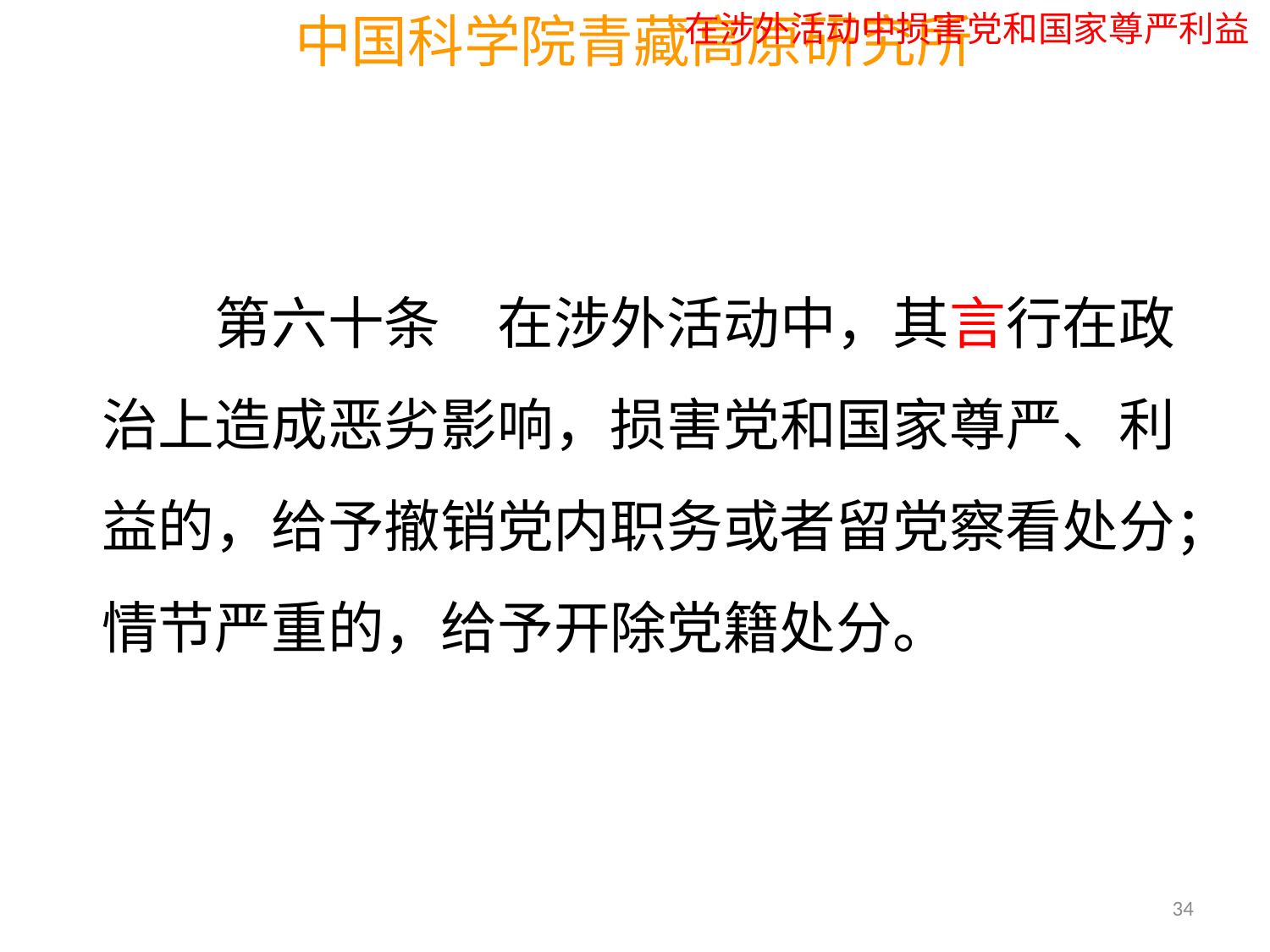

在涉外活动中损害党和国家尊严利益
　　第六十条　在涉外活动中，其言行在政治上造成恶劣影响，损害党和国家尊严、利益的，给予撤销党内职务或者留党察看处分；情节严重的，给予开除党籍处分。
34